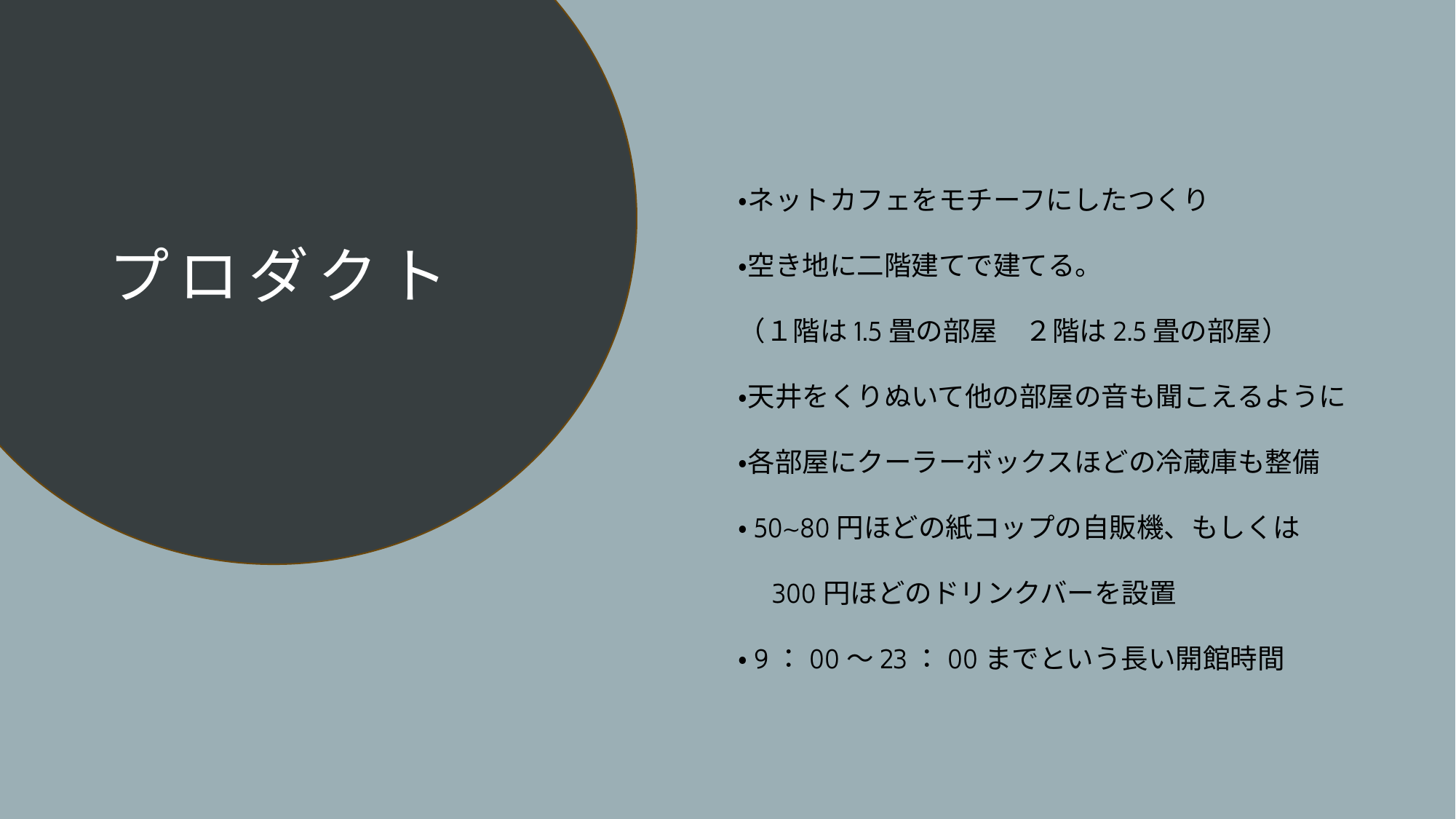

・ネットカフェをモチーフにしたつくり
・空き地に二階建てで建てる。
（１階は1.5畳の部屋　２階は2.5畳の部屋）
・天井をくりぬいて他の部屋の音も聞こえるように
・各部屋にクーラーボックスほどの冷蔵庫も整備
・50~80円ほどの紙コップの自販機、もしくは
　300円ほどのドリンクバーを設置
・9：00～23：00までという長い開館時間
プロダクト